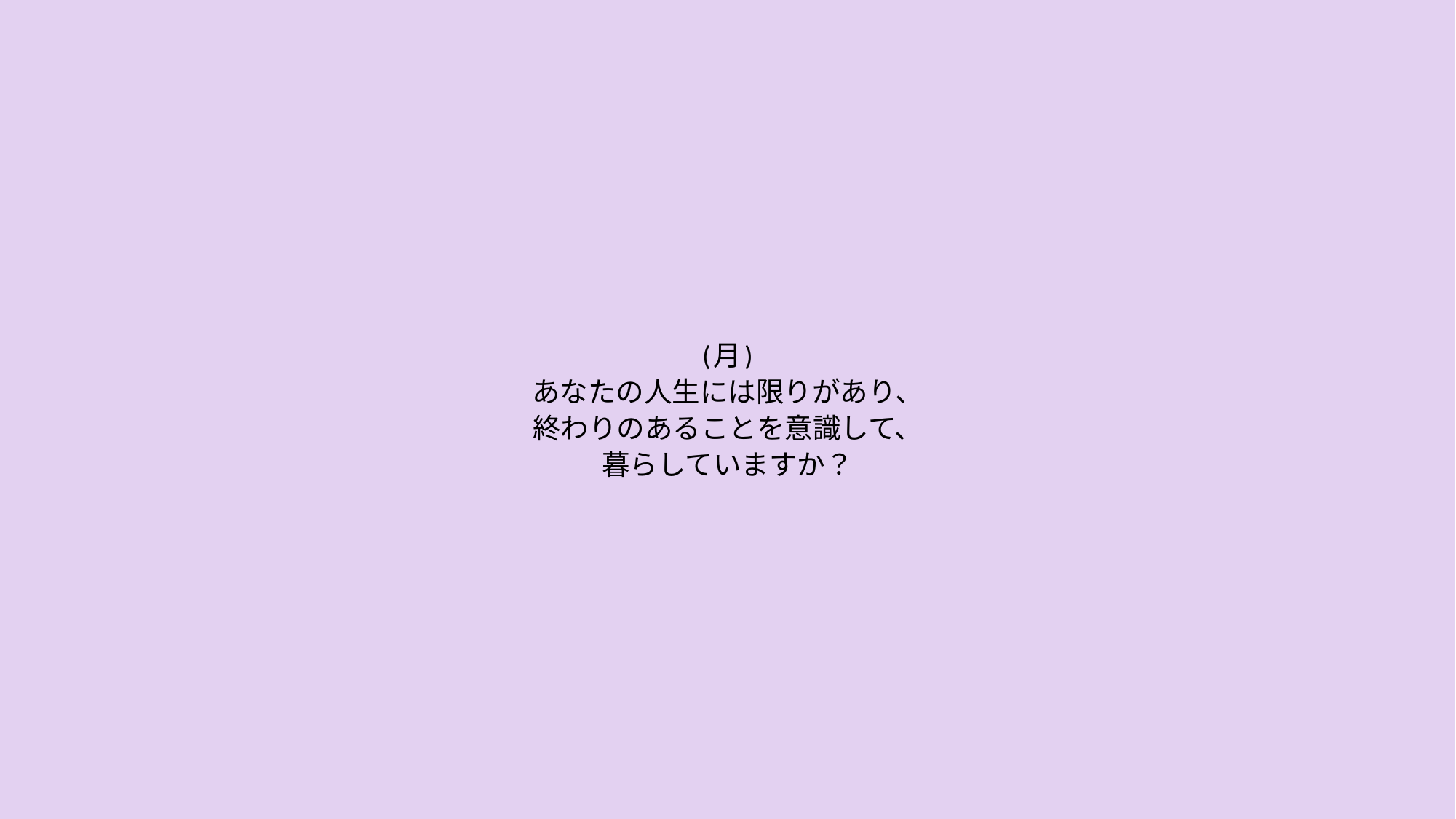

# (月) あなたの人生には限りがあり、 終わりのあることを意識して、 暮らしていますか？